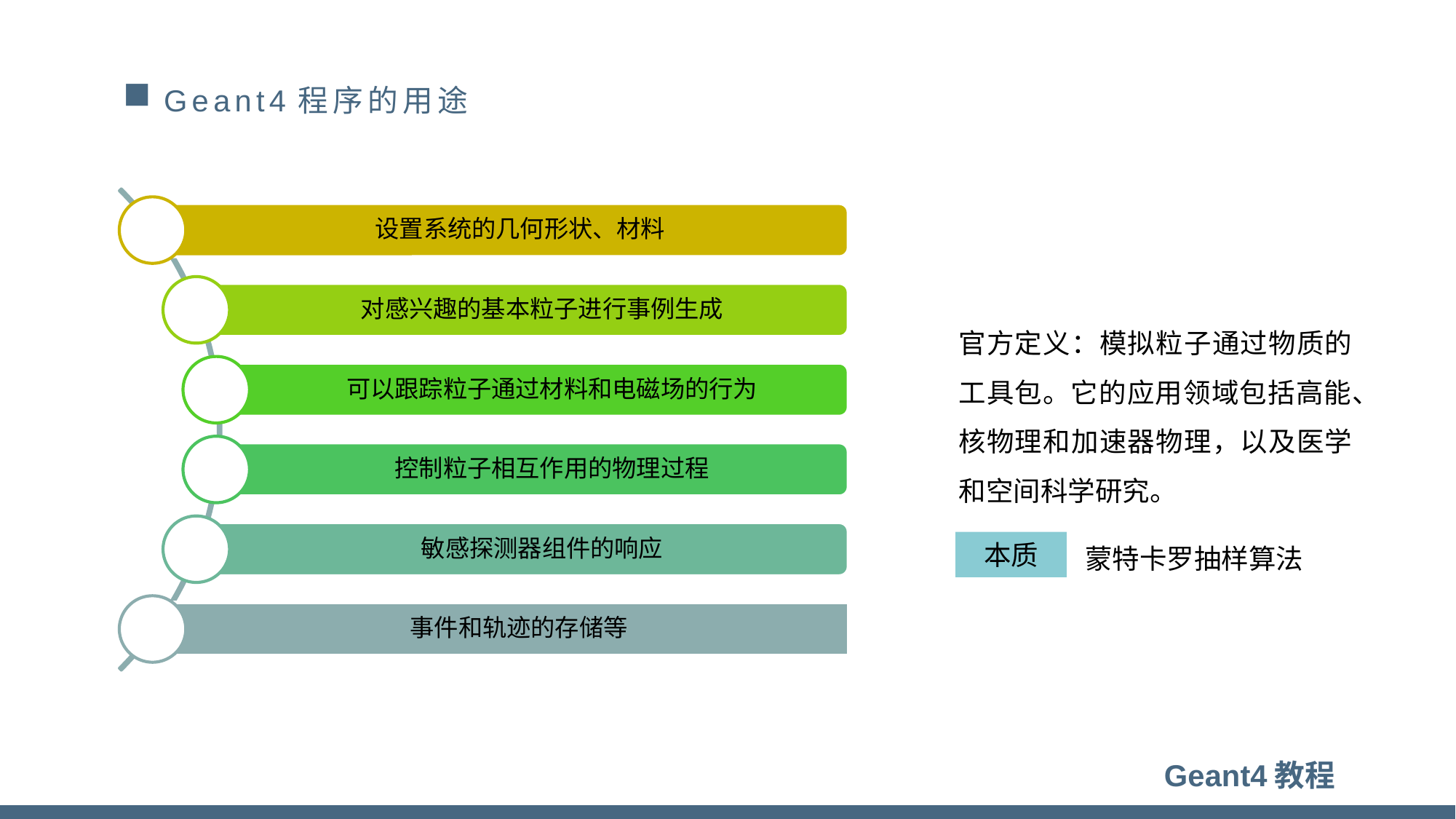

# Geant4程序的用途
设置系统的几何形状、材料
对感兴趣的基本粒子进行事例生成
可以跟踪粒子通过材料和电磁场的行为
控制粒子相互作用的物理过程
敏感探测器组件的响应
事件和轨迹的存储等
官方定义：模拟粒子通过物质的工具包。它的应用领域包括高能、核物理和加速器物理，以及医学和空间科学研究。
蒙特卡罗抽样算法
本质